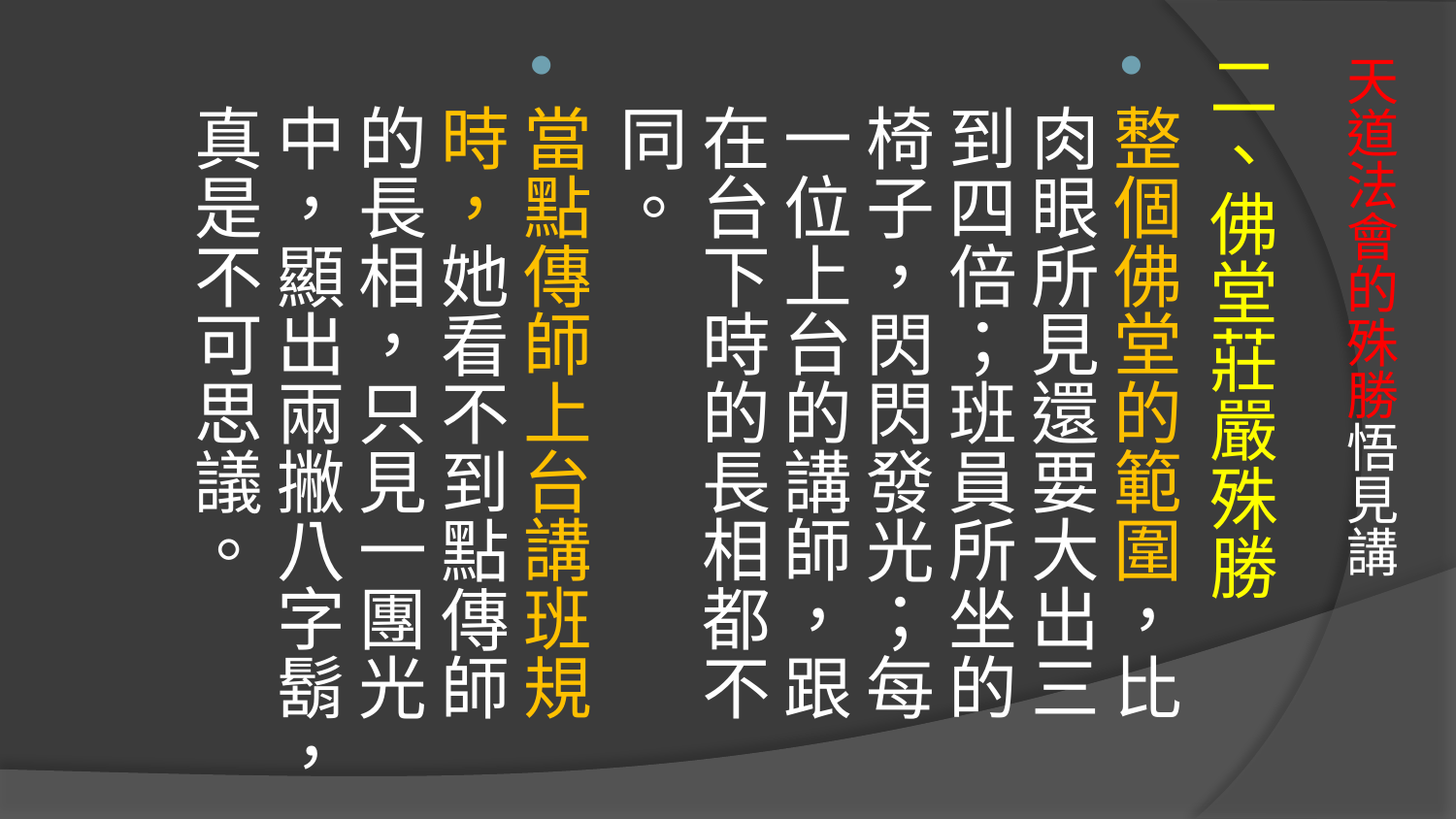

二、佛堂莊嚴殊勝
整個佛堂的範圍，比肉眼所見還要大出三到四倍；班員所坐的椅子，閃閃發光；每一位上台的講師，跟在台下時的長相都不同。
當點傳師上台講班規時，她看不到點傳師的長相，只見一團光中，顯出兩撇八字鬍，真是不可思議。

# 天道法會的殊勝悟見講